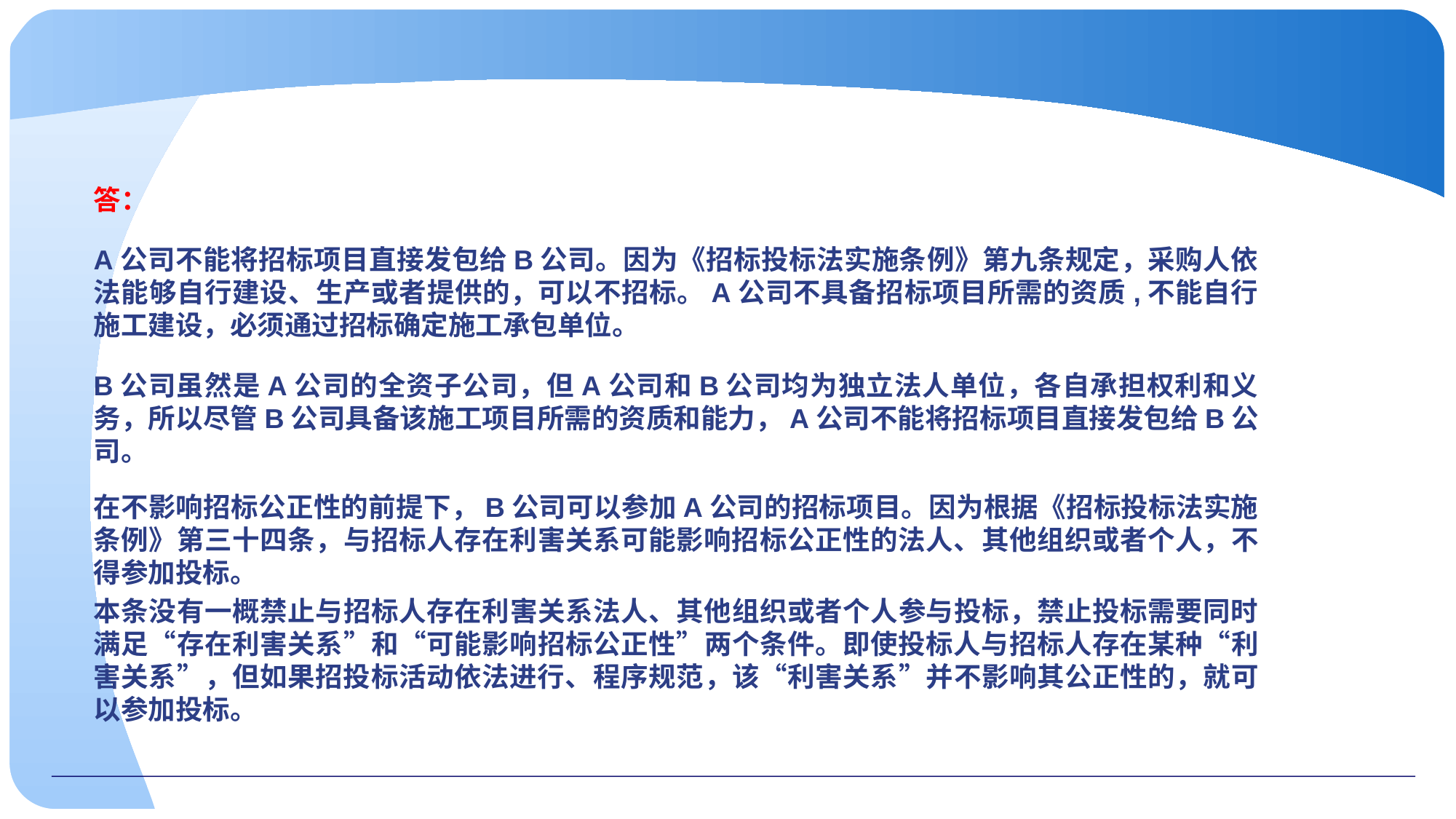

答：
A公司不能将招标项目直接发包给B公司。因为《招标投标法实施条例》第九条规定，采购人依法能够自行建设、生产或者提供的，可以不招标。A公司不具备招标项目所需的资质,不能自行施工建设，必须通过招标确定施工承包单位。
B公司虽然是A公司的全资子公司，但A公司和B公司均为独立法人单位，各自承担权利和义务，所以尽管B公司具备该施工项目所需的资质和能力，A公司不能将招标项目直接发包给B公司。
在不影响招标公正性的前提下，B公司可以参加A公司的招标项目。因为根据《招标投标法实施条例》第三十四条，与招标人存在利害关系可能影响招标公正性的法人、其他组织或者个人，不得参加投标。
本条没有一概禁止与招标人存在利害关系法人、其他组织或者个人参与投标，禁止投标需要同时满足“存在利害关系”和“可能影响招标公正性”两个条件。即使投标人与招标人存在某种“利害关系”，但如果招投标活动依法进行、程序规范，该“利害关系”并不影响其公正性的，就可以参加投标。